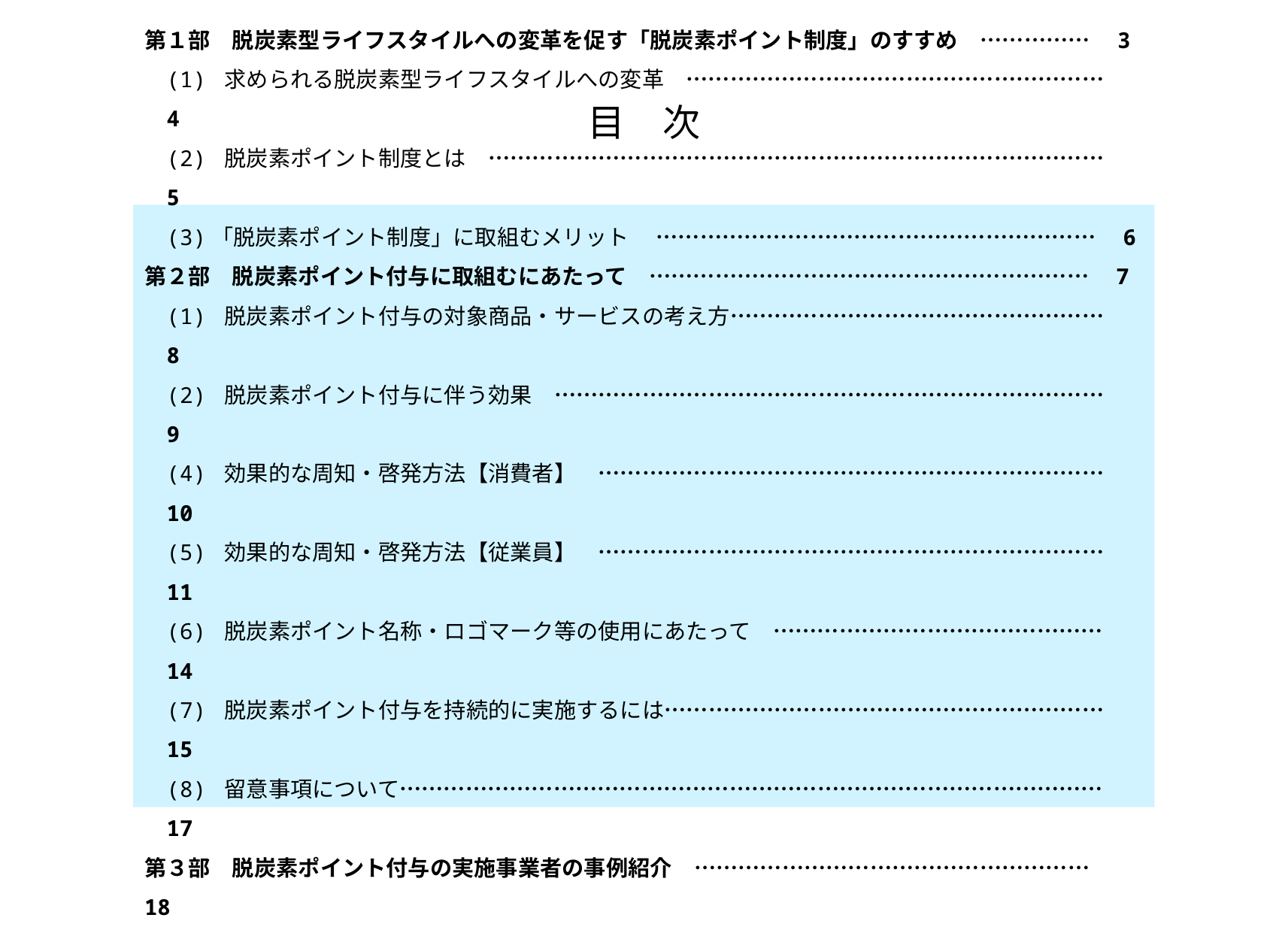

目　次
第１部　脱炭素型ライフスタイルへの変革を促す「脱炭素ポイント制度」のすすめ　……………　3
(1) 求められる脱炭素型ライフスタイルへの変革　…………………………………………………　4
(2) 脱炭素ポイント制度とは　…………………………………………………………………………　5
(3)「脱炭素ポイント制度」に取組むメリット 　……………………………………………………　6
第２部　脱炭素ポイント付与に取組むにあたって　……………………………………………………　7
(1) 脱炭素ポイント付与の対象商品・サービスの考え方……………………………………………　8
(2) 脱炭素ポイント付与に伴う効果　…………………………………………………………………　9
(4) 効果的な周知・啓発方法【消費者】　……………………………………………………………　10
(5) 効果的な周知・啓発方法【従業員】　……………………………………………………………　11
(6) 脱炭素ポイント名称・ロゴマーク等の使用にあたって　………………………………………　14
(7) 脱炭素ポイント付与を持続的に実施するには……………………………………………………　15
(8) 留意事項について……………………………………………………………………………………　17
第３部　脱炭素ポイント付与の実施事業者の事例紹介　………………………………………………　18
第４部　今後の脱炭素ポイント制度の展開に向けて……………………………………………………　32